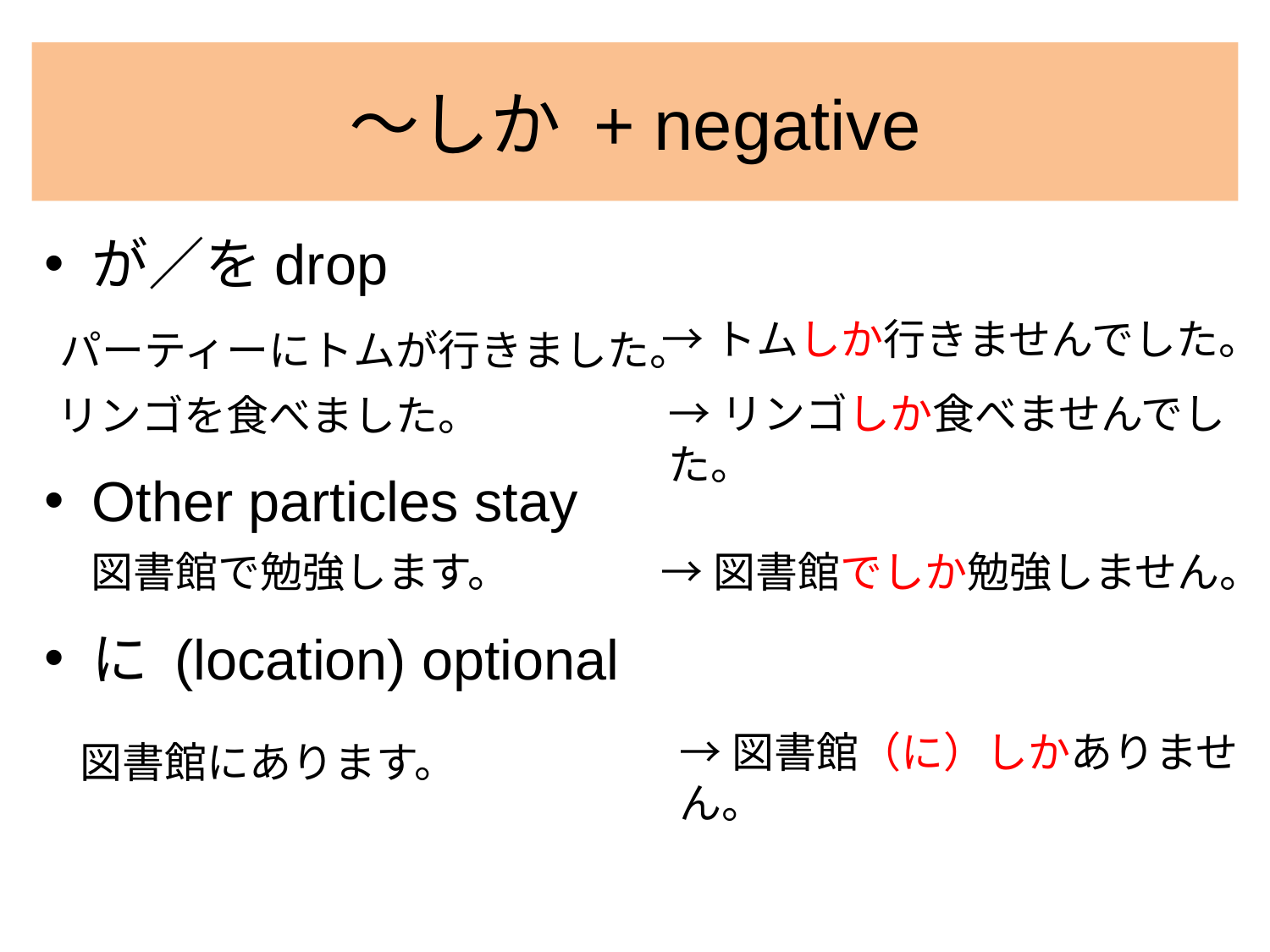

# 〜しか + negative
が／をdrop

Other particles stay

に (location) optional
→トムしか行きませんでした。
パーティーにトムが行きました。
→リンゴしか食べませんでした。
リンゴを食べました。
図書館で勉強します。
→図書館でしか勉強しません。
→図書館（に）しかありません。
図書館にあります。